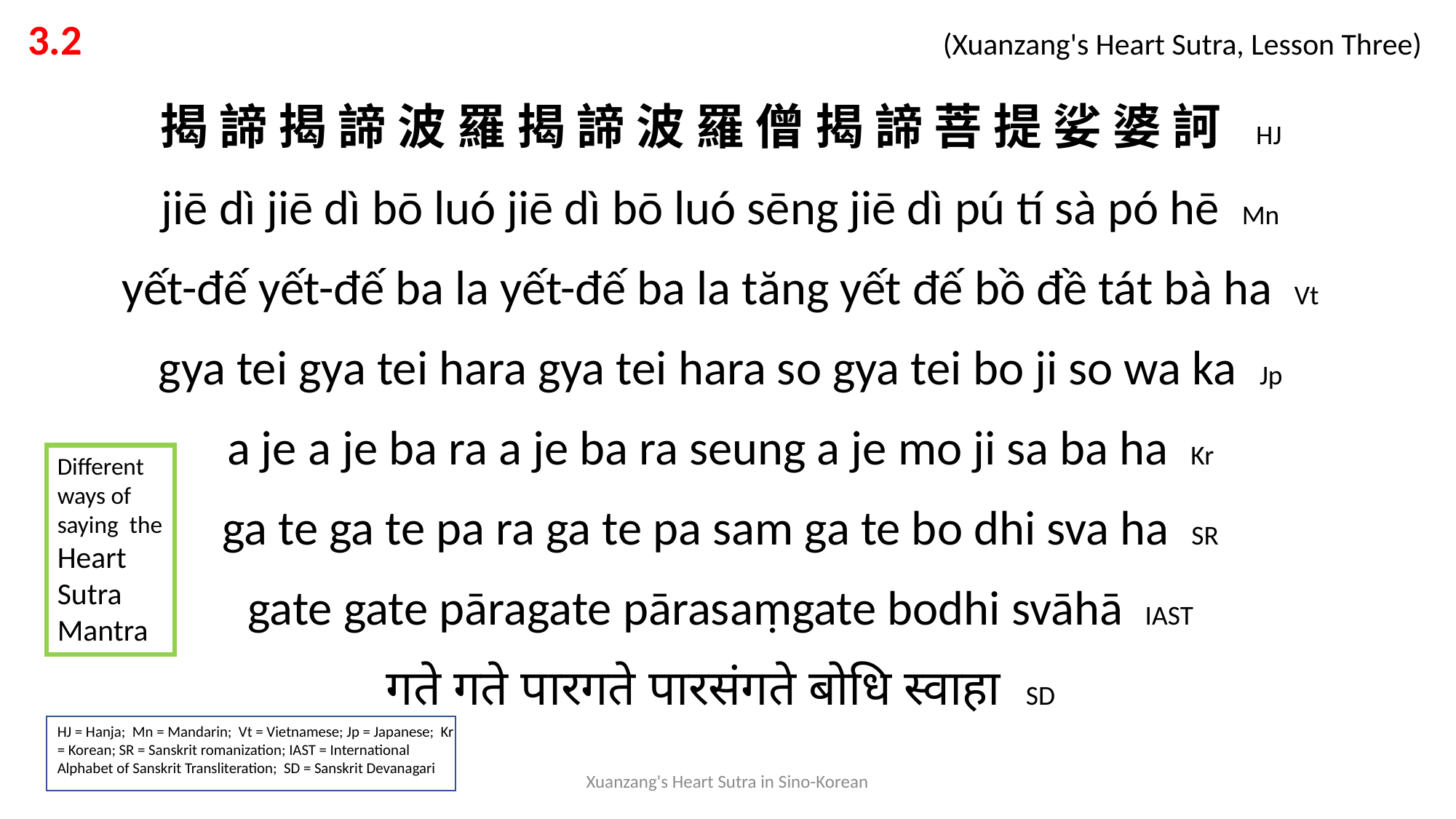

3.2  			  			                           (Xuanzang's Heart Sutra, Lesson Three)
揭 諦 揭 諦 波 羅 揭 諦 波 羅 僧 揭 諦 菩 提 娑 婆 訶  HJ

jiē dì jiē dì bō luó jiē dì bō luó sēng jiē dì pú tí sà pó hē  Mn

yết-đế yết-đế ba la yết-đế ba la tăng yết đế bồ đề tát bà ha  Vt

gya tei gya tei hara gya tei hara so gya tei bo ji so wa ka  Jp

a je a je ba ra a je ba ra seung a je mo ji sa ba ha  Kr

ga te ga te pa ra ga te pa sam ga te bo dhi sva ha  SR

gate gate pāragate pārasaṃgate bodhi svāhā  IAST

गते गते पारगते पारसंगते बोधि स्वाहा  SD
Different ways of saying  the
Heart
Sutra
Mantra

HJ = Hanja;  Mn = Mandarin;  Vt = Vietnamese; Jp = Japanese;  Kr = Korean; SR = Sanskrit romanization; IAST = International Alphabet of Sanskrit Transliteration;  SD = Sanskrit Devanagari

Xuanzang's Heart Sutra in Sino-Korean